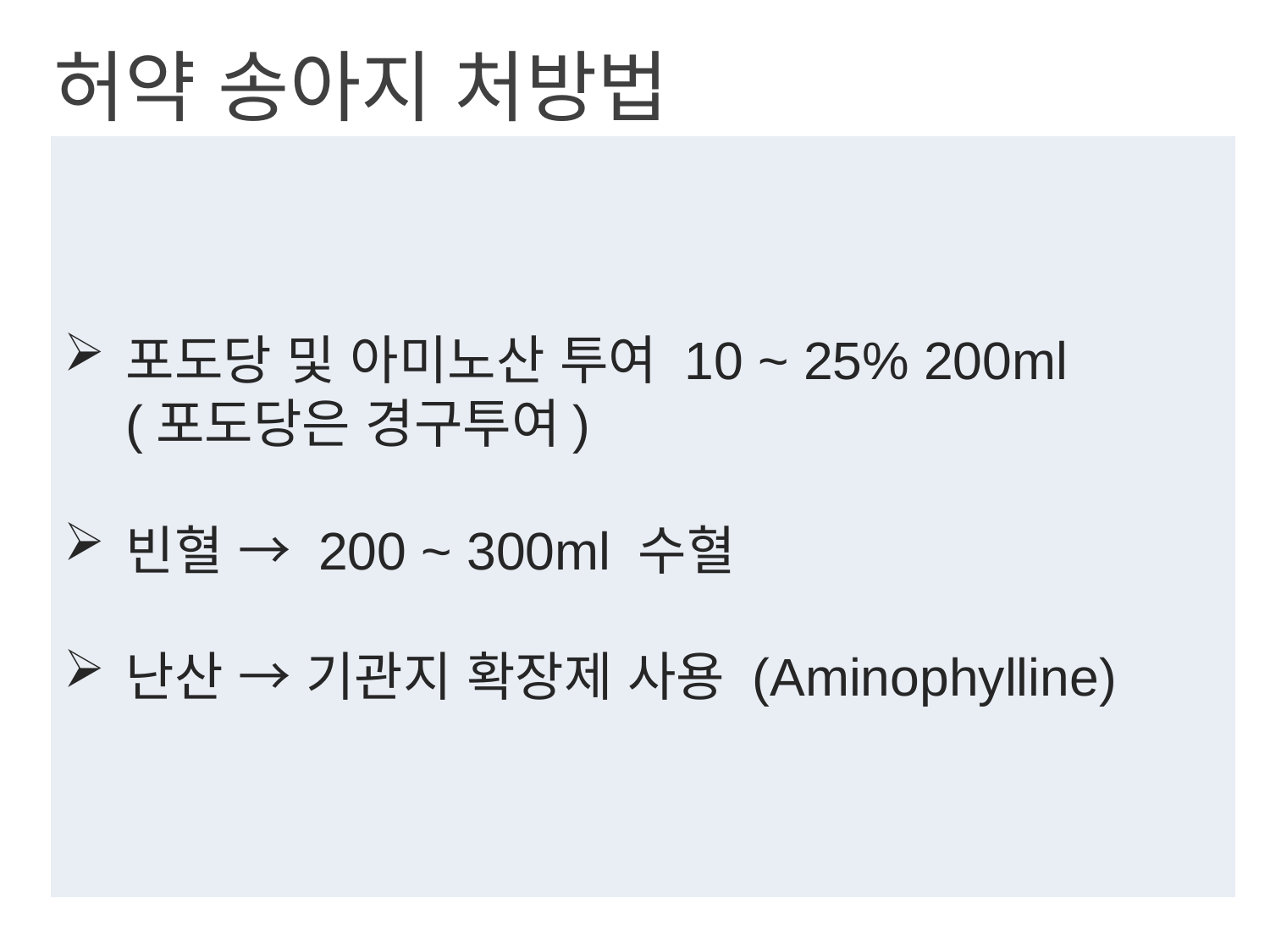

허약 송아지 처방법
포도당 및 아미노산 투여 10 ~ 25% 200ml
(포도당은 경구투여)

빈혈 → 200 ~ 300ml 수혈

난산 → 기관지 확장제 사용 (Aminophylline)